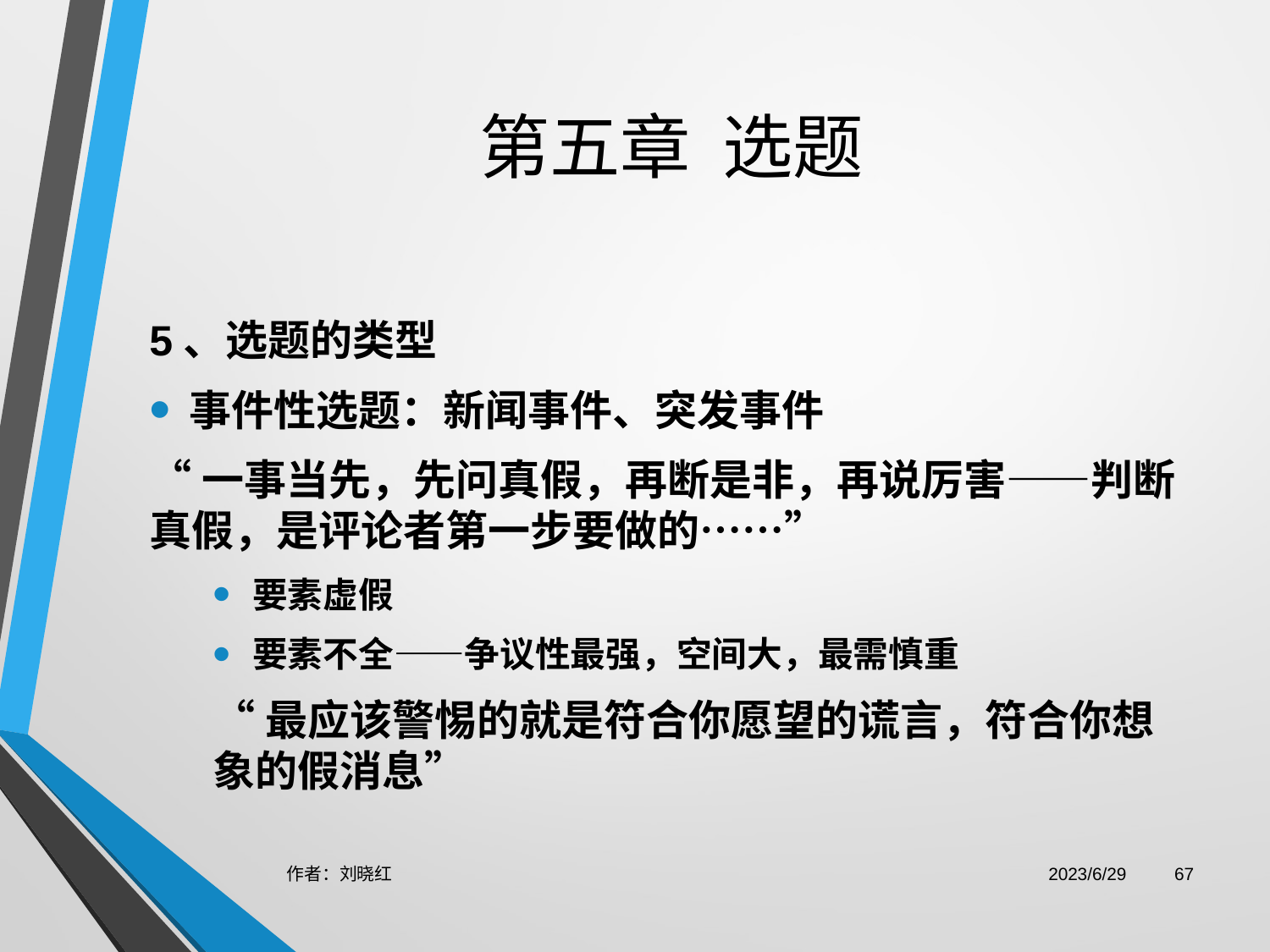

# 第五章  选题
5、选题的类型
事件性选题：新闻事件、突发事件
“一事当先，先问真假，再断是非，再说厉害——判断真假，是评论者第一步要做的……”
要素虚假
要素不全——争议性最强，空间大，最需慎重
“最应该警惕的就是符合你愿望的谎言，符合你想象的假消息”
作者：刘晓红
2023/6/29
67